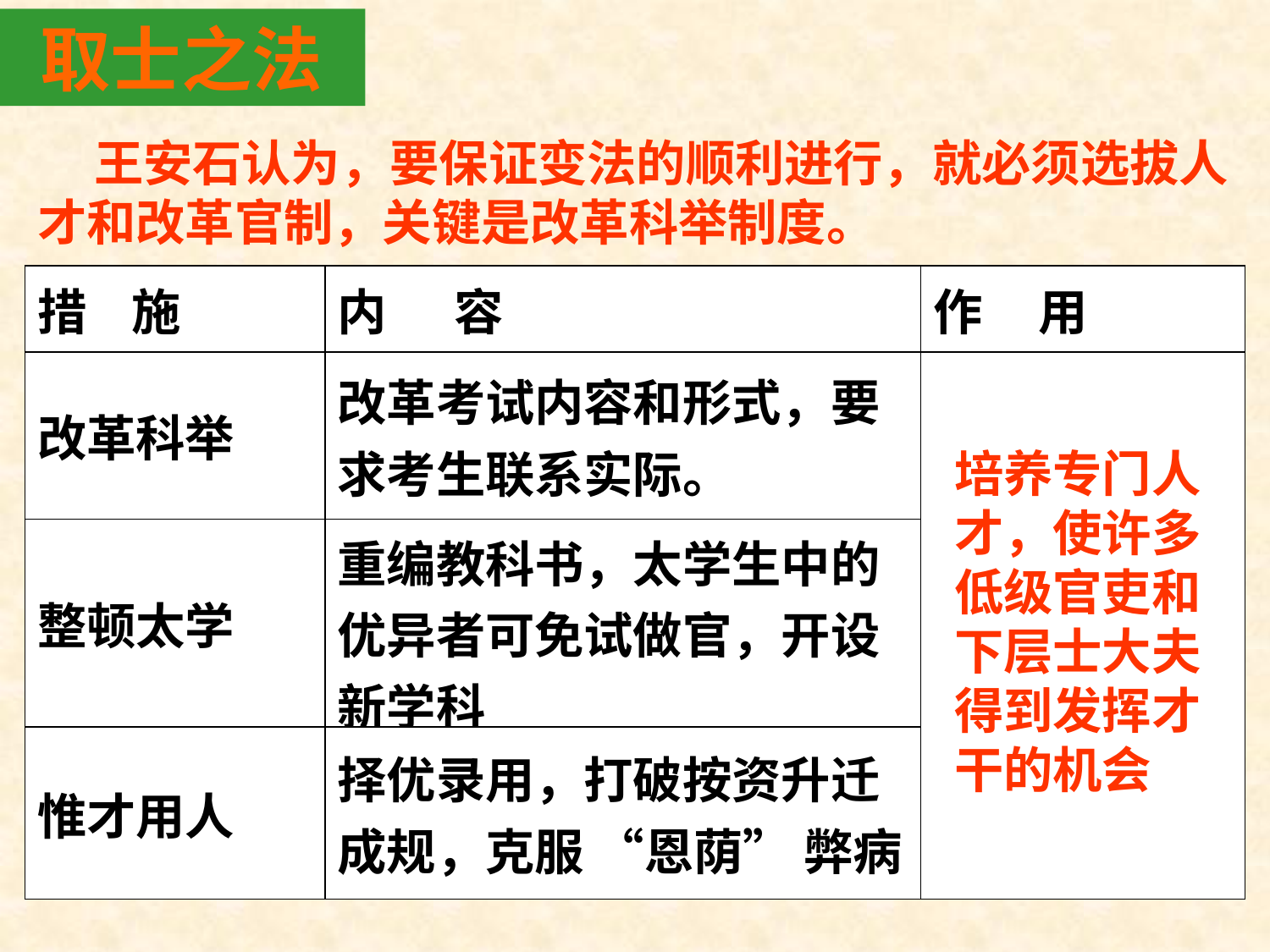

取士之法
    王安石认为，要保证变法的顺利进行，就必须选拔人才和改革官制，关键是改革科举制度。
| 措 施 | 内 容 | 作 用 |
| --- | --- | --- |
| 改革科举 | 改革考试内容和形式，要求考生联系实际。 |  |
| 整顿太学 | 重编教科书，太学生中的优异者可免试做官，开设新学科 |  |
| 惟才用人 | 择优录用，打破按资升迁成规，克服 “恩荫” 弊病 |  |
培养专门人才，使许多低级官吏和下层士大夫得到发挥才干的机会